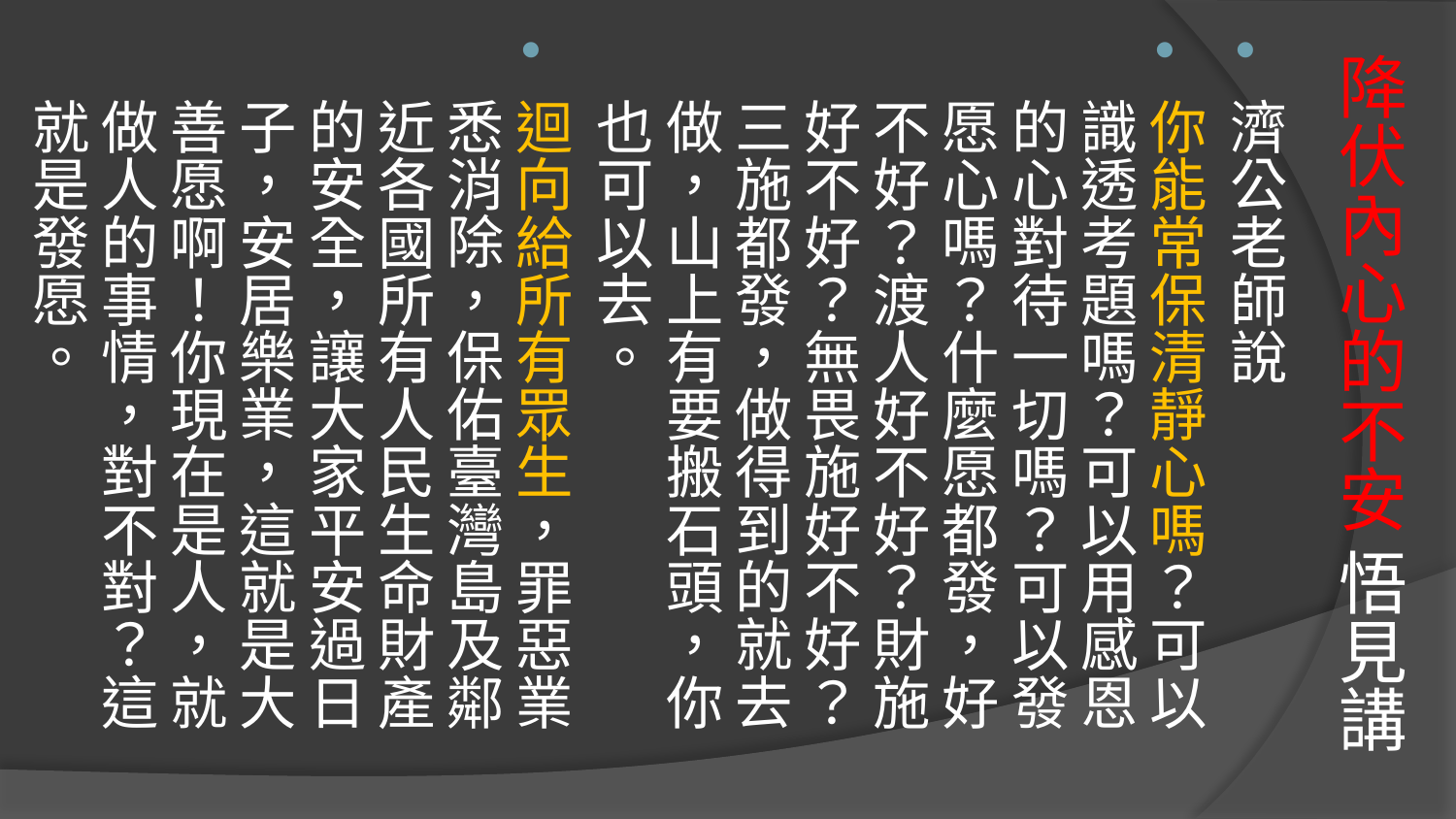

濟公老師說
你能常保清靜心嗎？可以識透考題嗎？可以用感恩的心對待一切嗎？可以發愿心嗎？什麼愿都發，好不好？渡人好不好？財施好不好？無畏施好不好？三施都發，做得到的就去做，山上有要搬石頭，你也可以去。
迴向給所有眾生，罪惡業悉消除，保佑臺灣島及鄰近各國所有人民生命財產的安全，讓大家平安過日子，安居樂業，這就是大善愿啊！你現在是人，就做人的事情，對不對？這就是發愿。
# 降伏內心的不安 悟見講